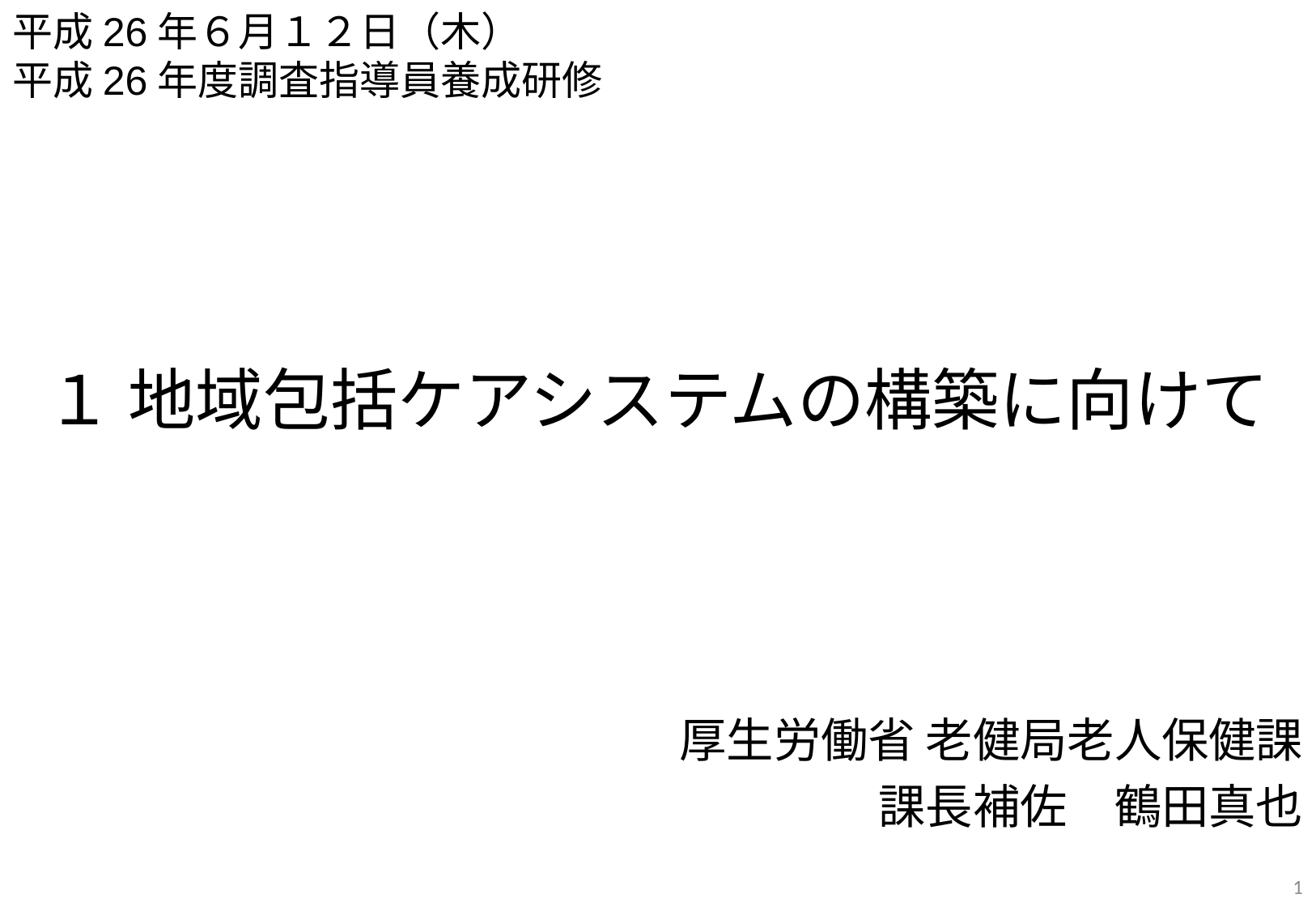

平成26年６月１２日（木）
平成26年度調査指導員養成研修

１ 地域包括ケアシステムの構築に向けて
厚生労働省 老健局老人保健課
課長補佐　鶴田真也
1